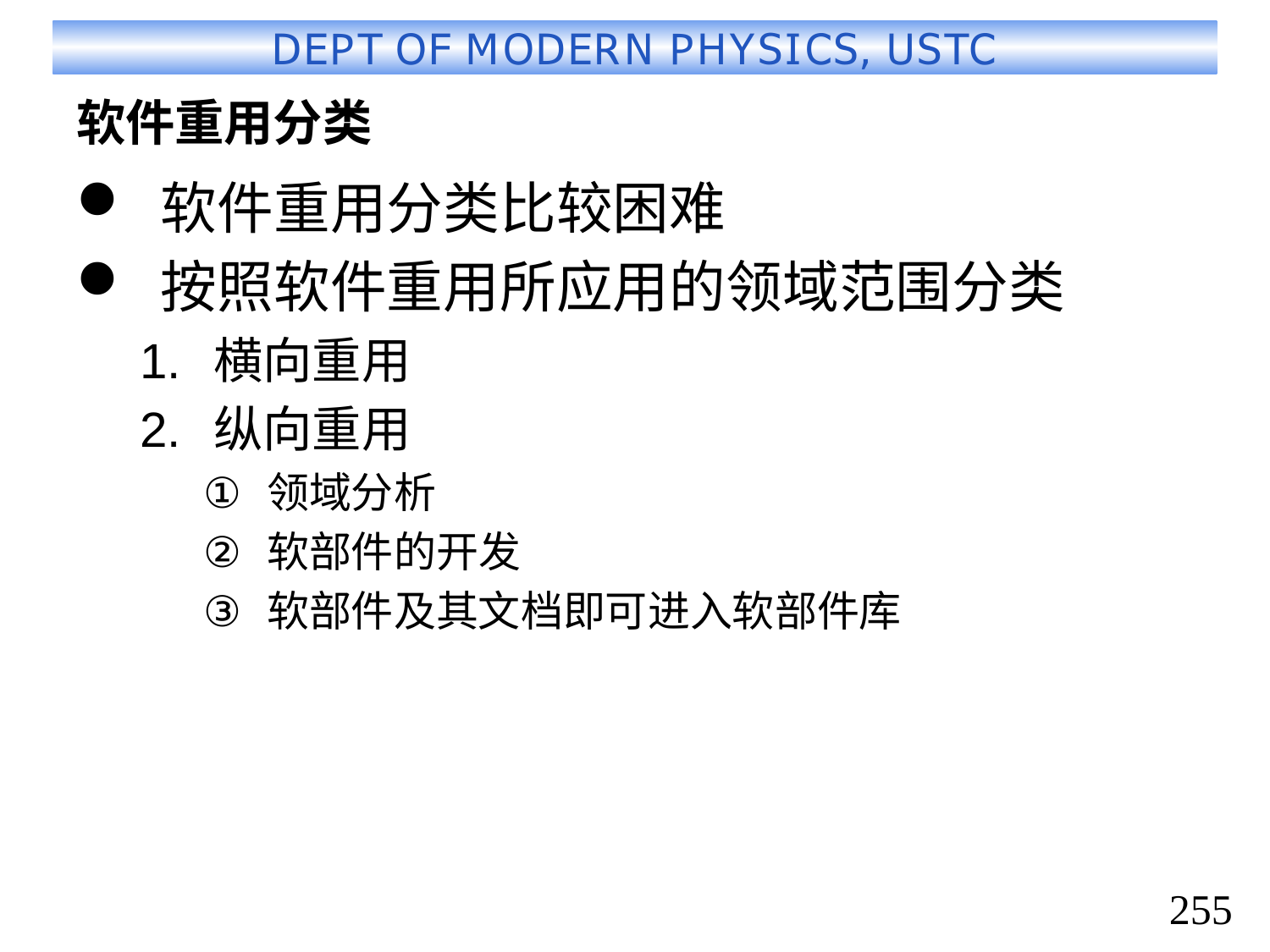

# 软件重用分类
软件重用分类比较困难
按照软件重用所应用的领域范围分类
横向重用
纵向重用
领域分析
软部件的开发
软部件及其文档即可进入软部件库